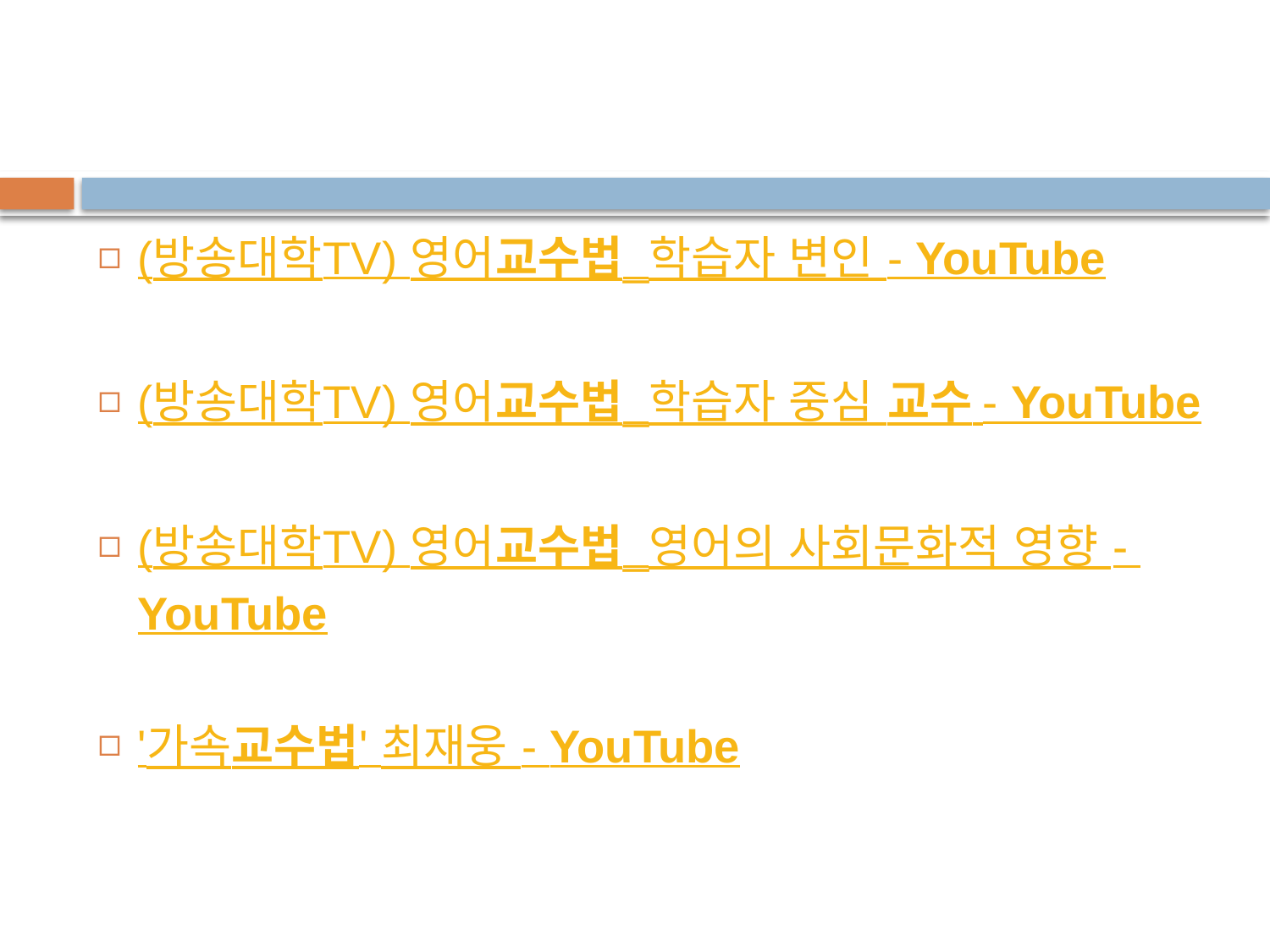

#
(방송대학TV) 영어교수법_학습자 변인 - YouTube

(방송대학TV) 영어교수법_학습자 중심 교수 - YouTube

(방송대학TV) 영어교수법_영어의 사회문화적 영향 - YouTube

'가속교수법' 최재웅 - YouTube